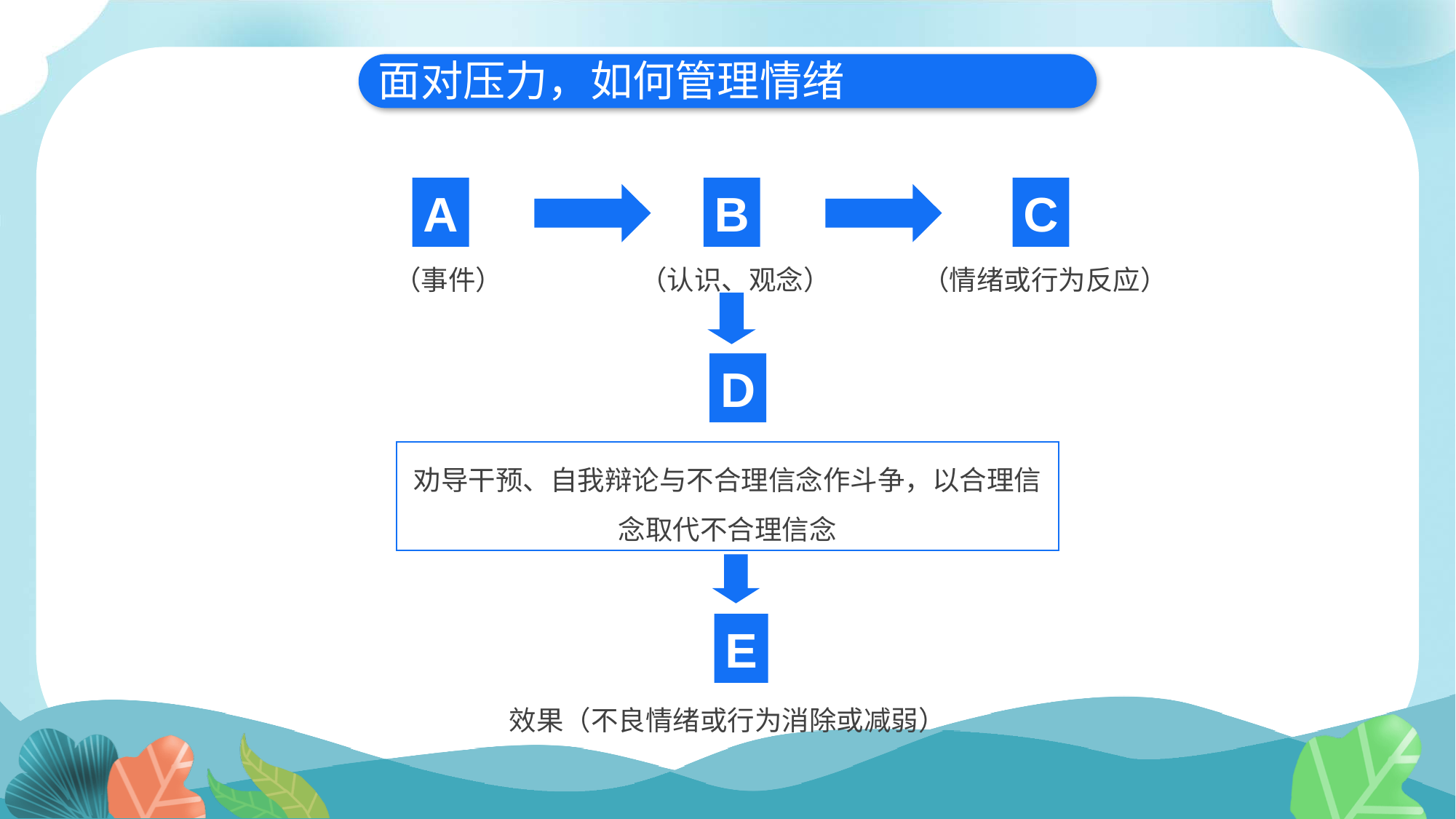

面对压力，如何管理情绪

A
B
C

（事件）
（认识、观念）
（情绪或行为反应）

D
劝导干预、自我辩论与不合理信念作斗争，以合理信念取代不合理信念

E
效果（不良情绪或行为消除或减弱）